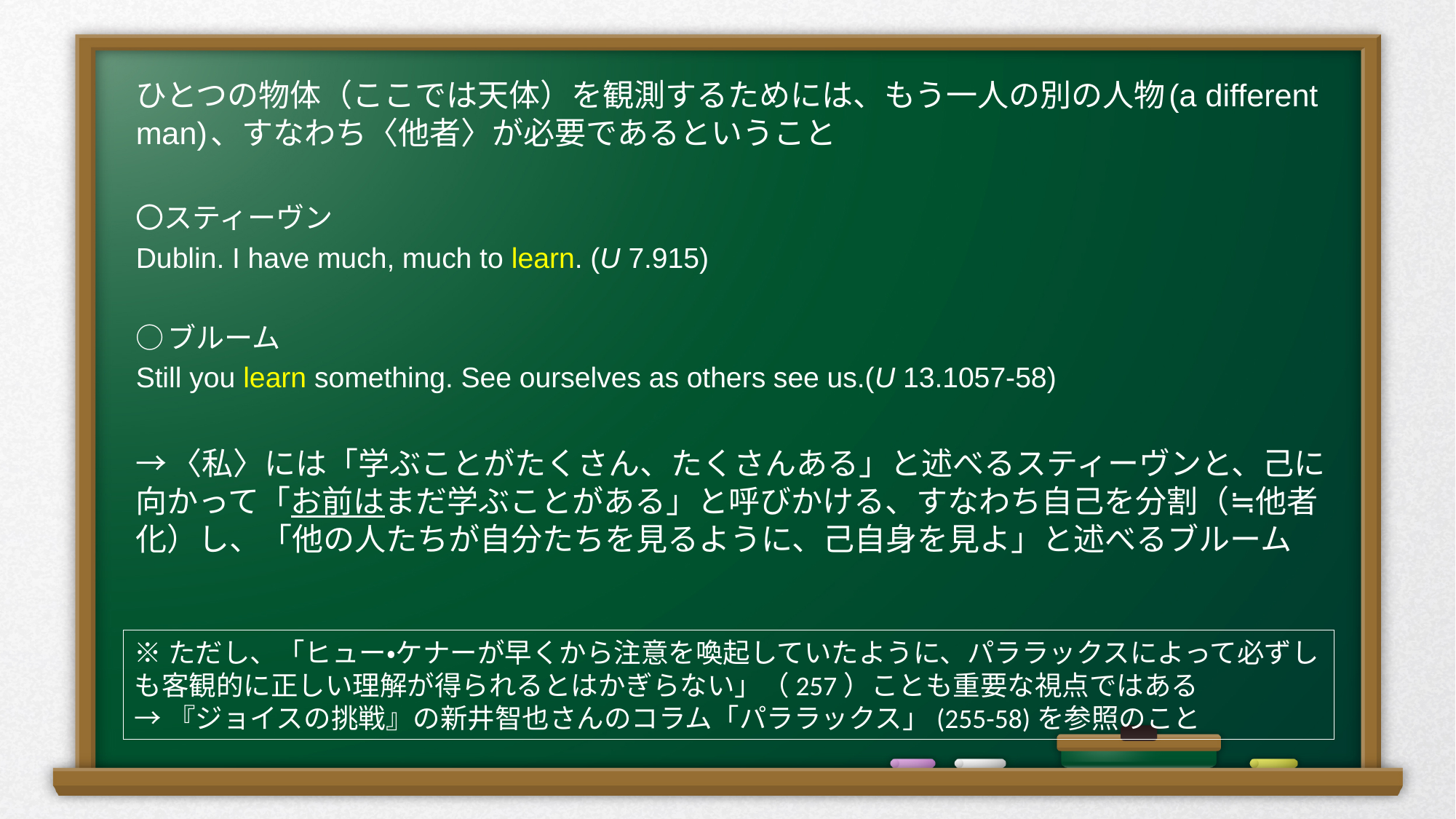

ひとつの物体（ここでは天体）を観測するためには、もう一人の別の人物(a different man)、すなわち〈他者〉が必要であるということ

〇スティーヴン
Dublin. I have much, much to learn. (U 7.915)

○ブルーム
Still you learn something. See ourselves as others see us.(U 13.1057-58)

→〈私〉には「学ぶことがたくさん、たくさんある」と述べるスティーヴンと、己に向かって「お前はまだ学ぶことがある」と呼びかける、すなわち自己を分割（≒他者化）し、「他の人たちが自分たちを見るように、己自身を見よ」と述べるブルーム

※ただし、「ヒュー・ケナーが早くから注意を喚起していたように、パララックスによって必ずしも客観的に正しい理解が得られるとはかぎらない」（257）ことも重要な視点ではある
→『ジョイスの挑戦』の新井智也さんのコラム「パララックス」(255-58)を参照のこと